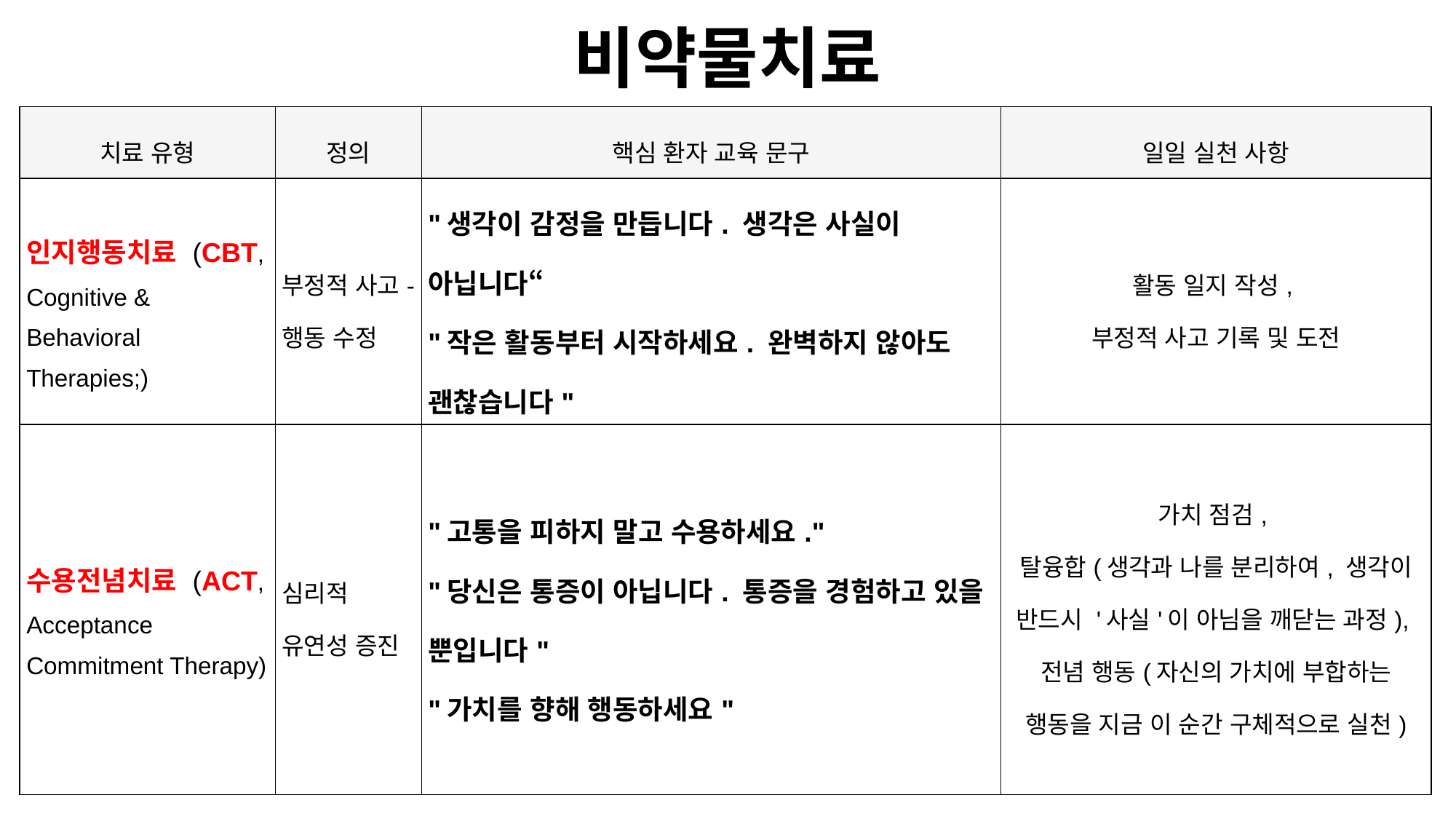

# 비약물치료
| 치료 유형 | 정의 | 핵심 환자 교육 문구 | 일일 실천 사항 |
| --- | --- | --- | --- |
| 인지행동치료 (CBT, Cognitive & Behavioral Therapies;) | 부정적 사고-행동 수정 | "생각이 감정을 만듭니다. 생각은 사실이 아닙니다“ "작은 활동부터 시작하세요. 완벽하지 않아도 괜찮습니다" | 활동 일지 작성, 부정적 사고 기록 및 도전 |
| 수용전념치료 (ACT, Acceptance Commitment Therapy) | 심리적 유연성 증진 | "고통을 피하지 말고 수용하세요." "당신은 통증이 아닙니다. 통증을 경험하고 있을 뿐입니다" "가치를 향해 행동하세요" | 가치 점검, 탈융합(생각과 나를 분리하여, 생각이 반드시 '사실'이 아님을 깨닫는 과정), 전념 행동(자신의 가치에 부합하는 행동을 지금 이 순간 구체적으로 실천) |